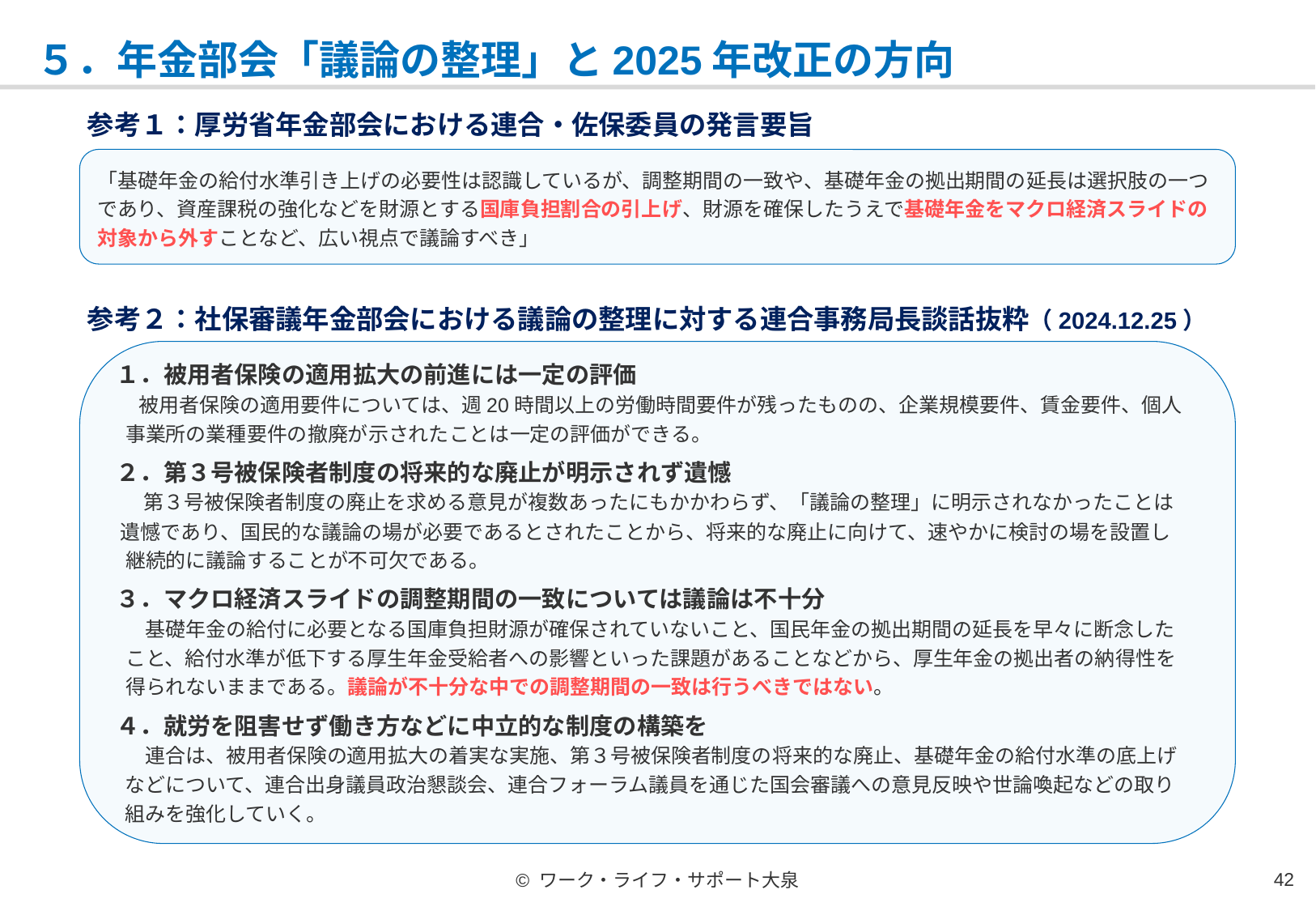

# ５．年金部会「議論の整理」と2025年改正の方向
参考１：厚労省年金部会における連合・佐保委員の発言要旨
「基礎年金の給付水準引き上げの必要性は認識しているが、調整期間の一致や、基礎年金の拠出期間の延長は選択肢の一つであり、資産課税の強化などを財源とする国庫負担割合の引上げ、財源を確保したうえで基礎年金をマクロ経済スライドの対象から外すことなど、広い視点で議論すべき」
参考２：社保審議年金部会における議論の整理に対する連合事務局長談話抜粋（2024.12.25）
１．被用者保険の適用拡大の前進には一定の評価
    被用者保険の適用要件については、週20時間以上の労働時間要件が残ったものの、企業規模要件、賃金要件、個人
 事業所の業種要件の撤廃が示されたことは一定の評価ができる。

２．第３号被保険者制度の将来的な廃止が明示されず遺憾
    第３号被保険者制度の廃止を求める意見が複数あったにもかかわらず、「議論の整理」に明示されなかったことは
 遺憾であり、国民的な議論の場が必要であるとされたことから、将来的な廃止に向けて、速やかに検討の場を設置し
 継続的に議論することが不可欠である。

３．マクロ経済スライドの調整期間の一致については議論は不十分
　 基礎年金の給付に必要となる国庫負担財源が確保されていないこと、国民年金の拠出期間の延長を早々に断念した
 こと、給付水準が低下する厚生年金受給者への影響といった課題があることなどから、厚生年金の拠出者の納得性を
 得られないままである。議論が不十分な中での調整期間の一致は行うべきではない。

４．就労を阻害せず働き方などに中立的な制度の構築を
　 連合は、被用者保険の適用拡大の着実な実施、第３号被保険者制度の将来的な廃止、基礎年金の給付水準の底上げ
  などについて、連合出身議員政治懇談会、連合フォーラム議員を通じた国会審議への意見反映や世論喚起などの取り
  組みを強化していく。
© ワーク・ライフ・サポート大泉
42